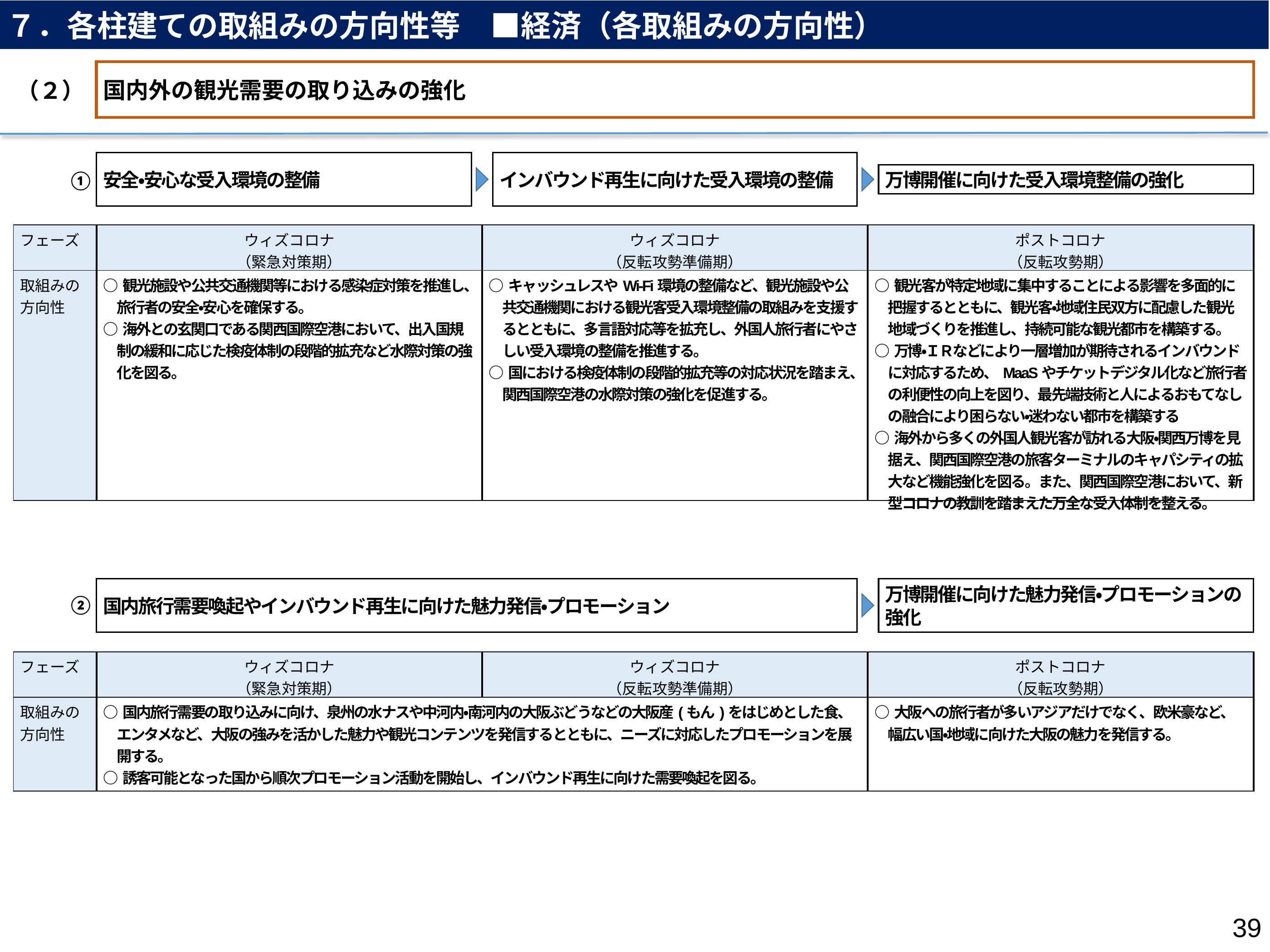

７．各柱建ての取組みの方向性等　■経済（各取組みの方向性）
国内外の観光需要の取り込みの強化
（２）
安全・安心な受入環境の整備
インバウンド再生に向けた受入環境の整備
万博開催に向けた受入環境整備の強化
①

| フェーズ | ウィズコロナ （緊急対策期） | ウィズコロナ （反転攻勢準備期） | ポストコロナ （反転攻勢期） |
| --- | --- | --- | --- |
| 取組みの 方向性 | ○観光施設や公共交通機関等における感染症対策を推進し、旅行者の安全・安心を確保する。 ○海外との玄関口である関西国際空港において、出入国規制の緩和に応じた検疫体制の段階的拡充など水際対策の強化を図る。 | ○キャッシュレスやWi-Fi環境の整備など、観光施設や公共交通機関における観光客受入環境整備の取組みを支援するとともに、多言語対応等を拡充し、外国人旅行者にやさしい受入環境の整備を推進する。 ○国における検疫体制の段階的拡充等の対応状況を踏まえ、関西国際空港の水際対策の強化を促進する。 | ○観光客が特定地域に集中することによる影響を多面的に把握するとともに、観光客・地域住民双方に配慮した観光地域づくりを推進し、持続可能な観光都市を構築する。 ○万博・ＩＲなどにより一層増加が期待されるインバウンドに対応するため、MaaSやチケットデジタル化など旅行者の利便性の向上を図り、最先端技術と人によるおもてなしの融合により困らない・迷わない都市を構築する ○海外から多くの外国人観光客が訪れる大阪・関西万博を見据え、関西国際空港の旅客ターミナルのキャパシティの拡大など機能強化を図る。また、関西国際空港において、新型コロナの教訓を踏まえた万全な受入体制を整える。 |
国内旅行需要喚起やインバウンド再生に向けた魅力発信・プロモーション
万博開催に向けた魅力発信・プロモーションの強化
②

| フェーズ | ウィズコロナ （緊急対策期） | ウィズコロナ （反転攻勢準備期） | ポストコロナ （反転攻勢期） |
| --- | --- | --- | --- |
| 取組みの方向性 | ○国内旅行需要の取り込みに向け、泉州の水ナスや中河内・南河内の大阪ぶどうなどの大阪産(もん)をはじめとした食、エンタメなど、大阪の強みを活かした魅力や観光コンテンツを発信するとともに、ニーズに対応したプロモーションを展開する。 ○誘客可能となった国から順次プロモーション活動を開始し、インバウンド再生に向けた需要喚起を図る。 |  | ○大阪への旅行者が多いアジアだけでなく、欧米豪など、幅広い国・地域に向けた大阪の魅力を発信する。 |
39